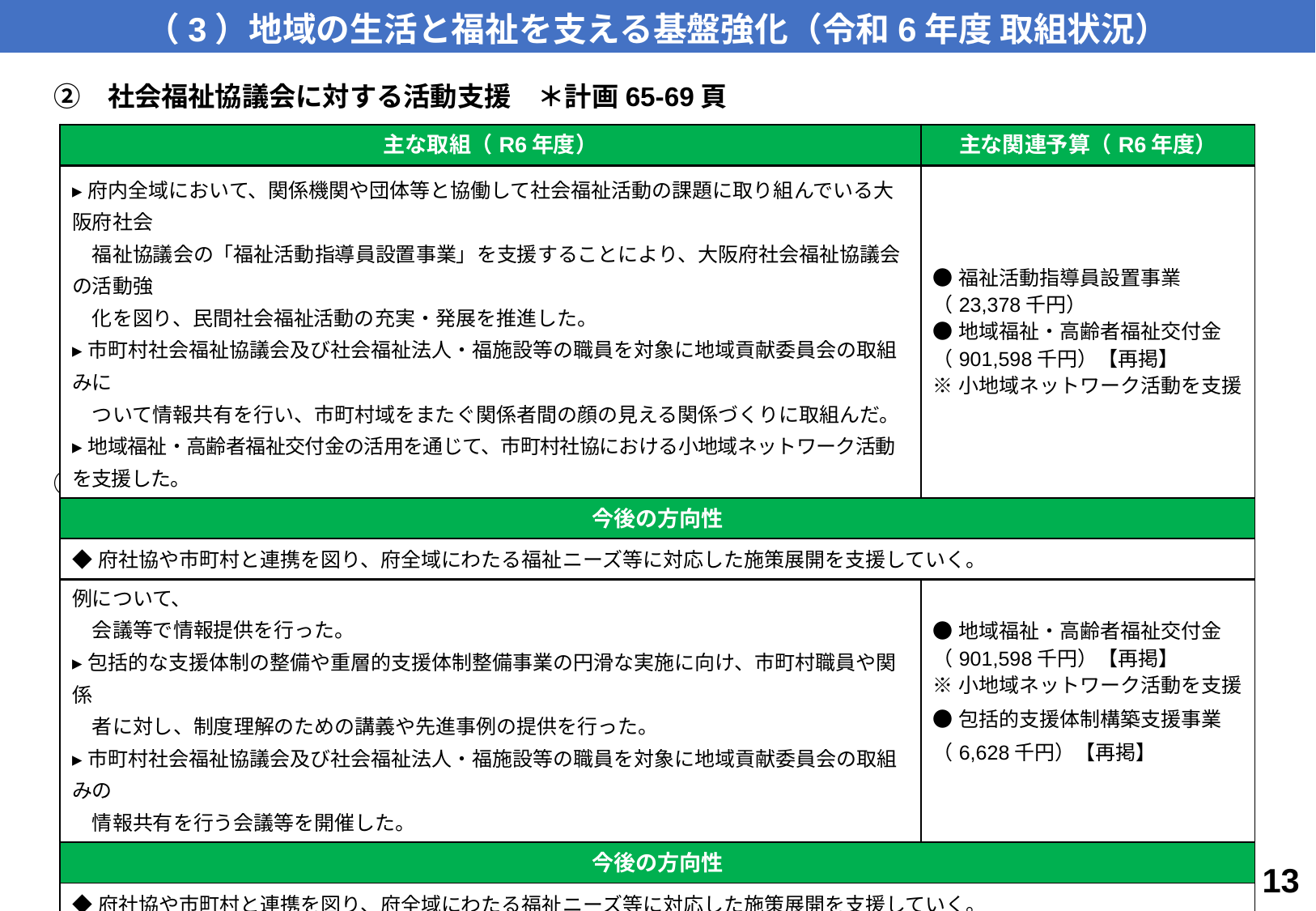

（3）地域の生活と福祉を支える基盤強化（令和6年度 取組状況）
　②　社会福祉協議会に対する活動支援　＊計画65-69頁
| 主な取組（R6年度） | 主な関連予算（R6年度） |
| --- | --- |
| ▸府内全域において、関係機関や団体等と協働して社会福祉活動の課題に取り組んでいる大阪府社会 　福祉協議会の「福祉活動指導員設置事業」を支援することにより、大阪府社会福祉協議会の活動強 　化を図り、民間社会福祉活動の充実・発展を推進した。 ▸市町村社会福祉協議会及び社会福祉法人・福施設等の職員を対象に地域貢献委員会の取組みに 　ついて情報共有を行い、市町村域をまたぐ関係者間の顔の見える関係づくりに取組んだ。 ▸地域福祉・高齢者福祉交付金の活用を通じて、市町村社協における小地域ネットワーク活動を支援した。 | ●福祉活動指導員設置事業（23,378千円） ●地域福祉・高齢者福祉交付金（901,598千円）【再掲】 ※小地域ネットワーク活動を支援 |
| 今後の方向性 |  |
| ◆府社協や市町村と連携を図り、府全域にわたる福祉ニーズ等に対応した施策展開を支援していく。 |  |
　③　地域の多様な主体（企業、福祉施設等、隣保館、NPOなど）との協働　＊計画70-76頁
| 主な取組（R6年度） | 主な関連予算（R6年度） |
| --- | --- |
| ▸小地域ネットワーク活動への支援等で実施された取組みを収集し、多様な主体との連携事例について、 　会議等で情報提供を行った。 ▸包括的な支援体制の整備や重層的支援体制整備事業の円滑な実施に向け、市町村職員や関係 　者に対し、制度理解のための講義や先進事例の提供を行った。 ▸市町村社会福祉協議会及び社会福祉法人・福施設等の職員を対象に地域貢献委員会の取組みの 　情報共有を行う会議等を開催した。 | ●地域福祉・高齢者福祉交付金（901,598千円）【再掲】 ※小地域ネットワーク活動を支援 ●包括的支援体制構築支援事業 （6,628千円）【再掲】 |
| 今後の方向性 |  |
| ◆府社協や市町村と連携を図り、府全域にわたる福祉ニーズ等に対応した施策展開を支援していく。 |  |
13